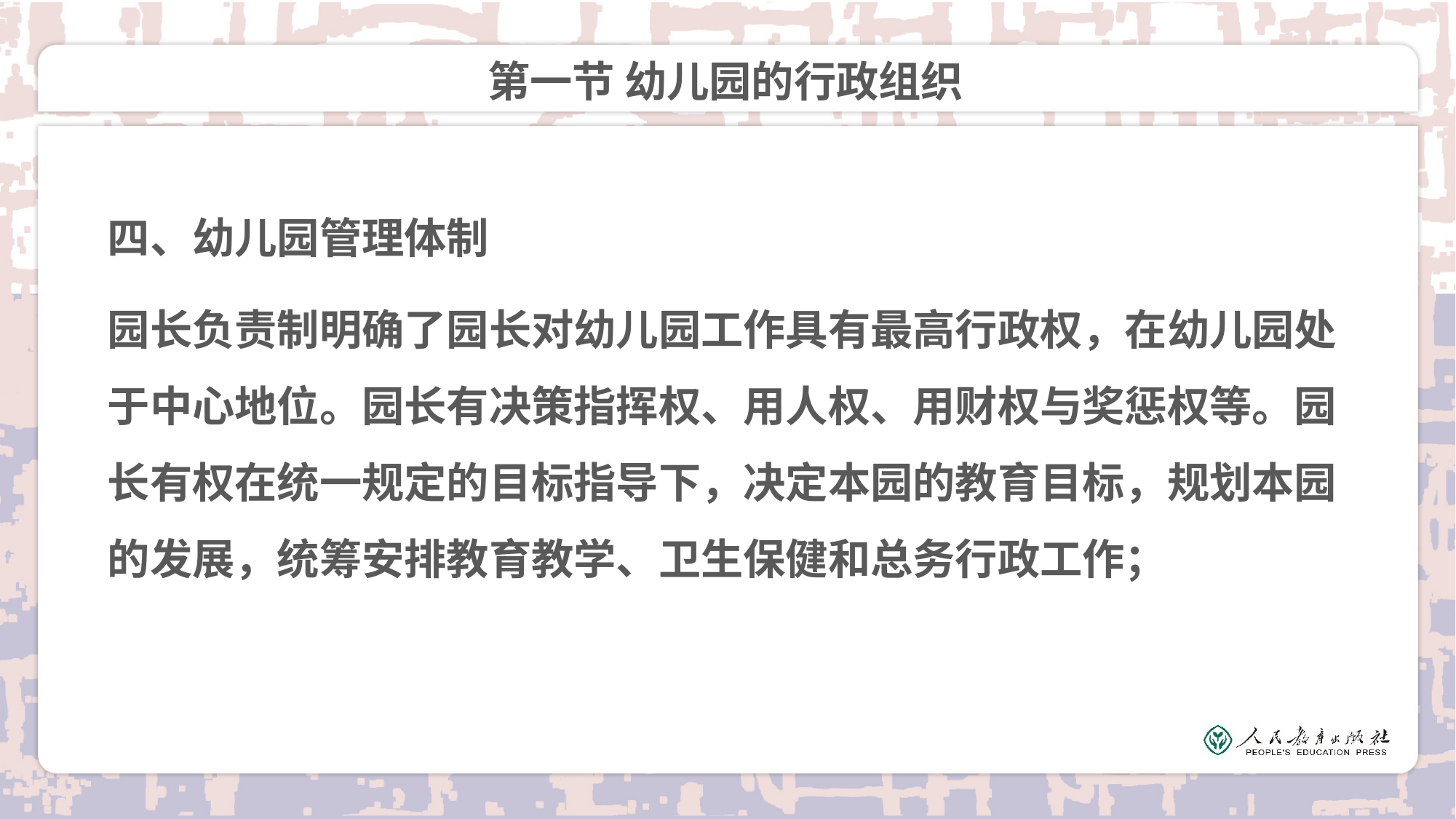

# 第一节 幼儿园的行政组织
四、幼儿园管理体制
园长负责制明确了园长对幼儿园工作具有最高行政权，在幼儿园处于中心地位。园长有决策指挥权、用人权、用财权与奖惩权等。园长有权在统一规定的目标指导下，决定本园的教育目标，规划本园的发展，统筹安排教育教学、卫生保健和总务行政工作；